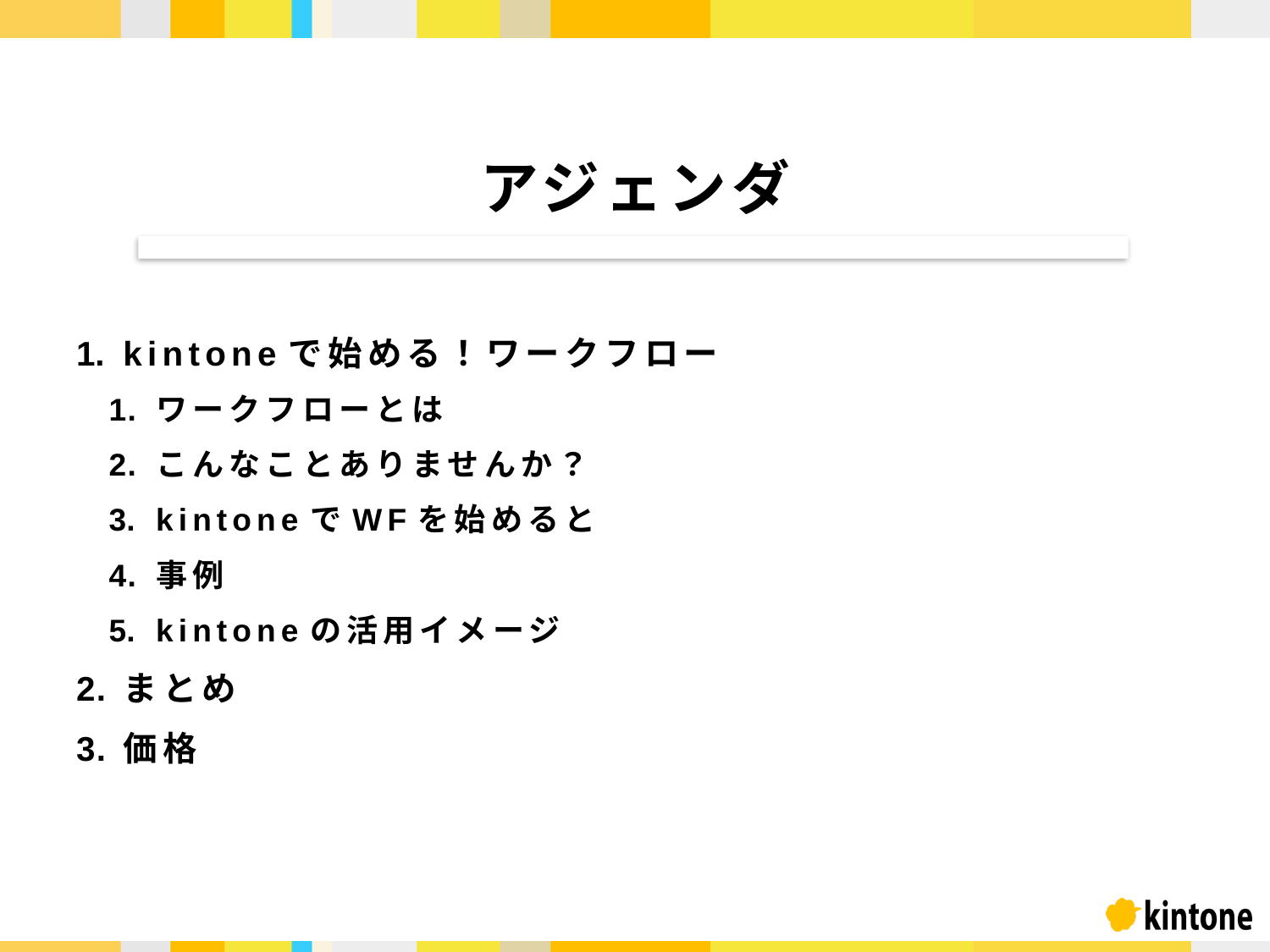

# アジェンダ
kintoneで始める！ワークフロー
ワークフローとは
こんなことありませんか？
kintoneでWFを始めると
事例
kintoneの活用イメージ
まとめ
価格